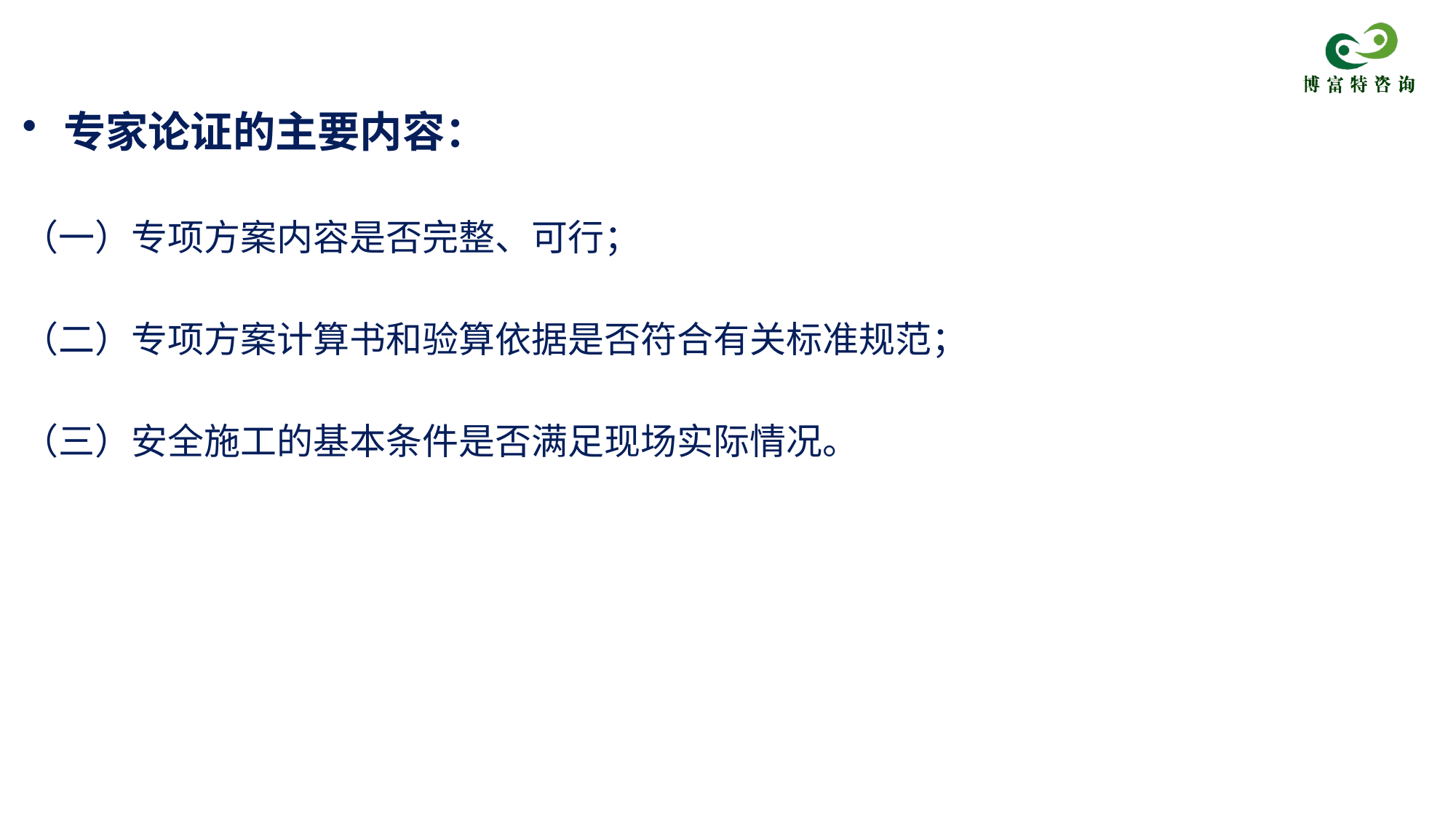

专家论证的主要内容：

（一）专项方案内容是否完整、可行；

（二）专项方案计算书和验算依据是否符合有关标准规范；

（三）安全施工的基本条件是否满足现场实际情况。
精选PPT
13